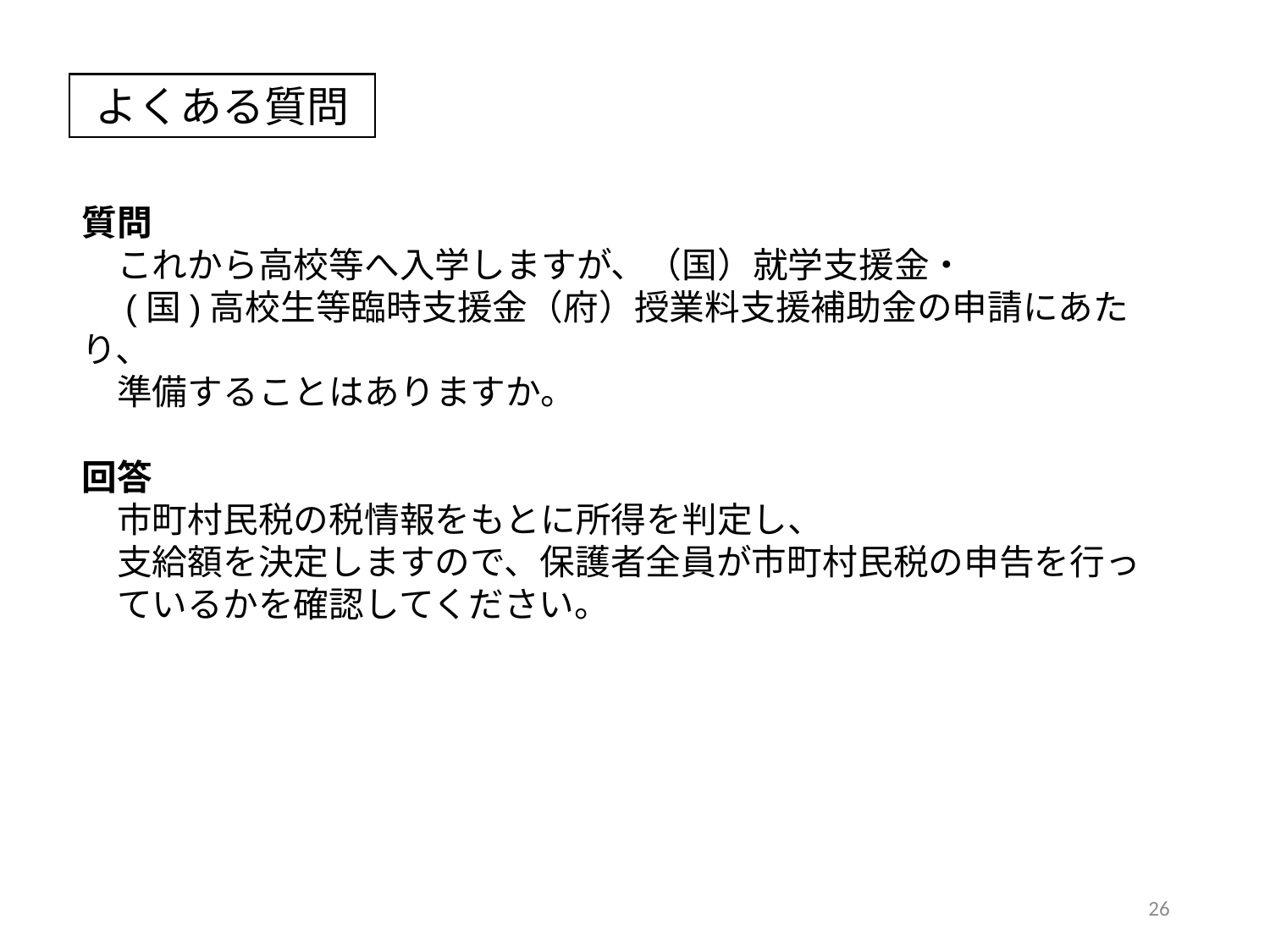

よくある質問
質問
　これから高校等へ入学しますが、（国）就学支援金・
　(国)高校生等臨時支援金（府）授業料支援補助金の申請にあたり、
　準備することはありますか。

回答
　市町村民税の税情報をもとに所得を判定し、
　支給額を決定しますので、保護者全員が市町村民税の申告を行っ
　ているかを確認してください。

26